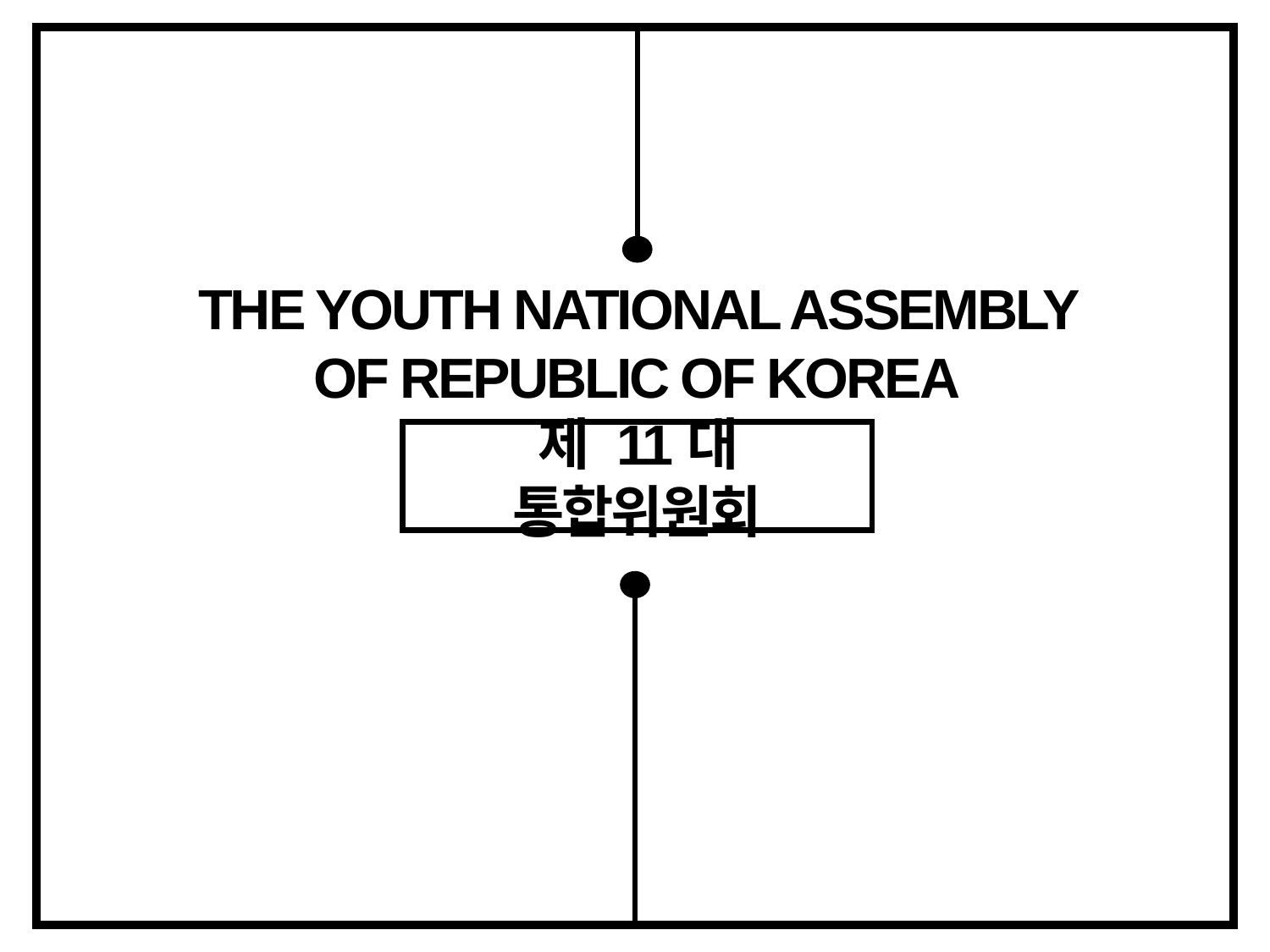

THE YOUTH NATIONAL ASSEMBLY OF REPUBLIC OF KOREA
제 11대 통합위원회